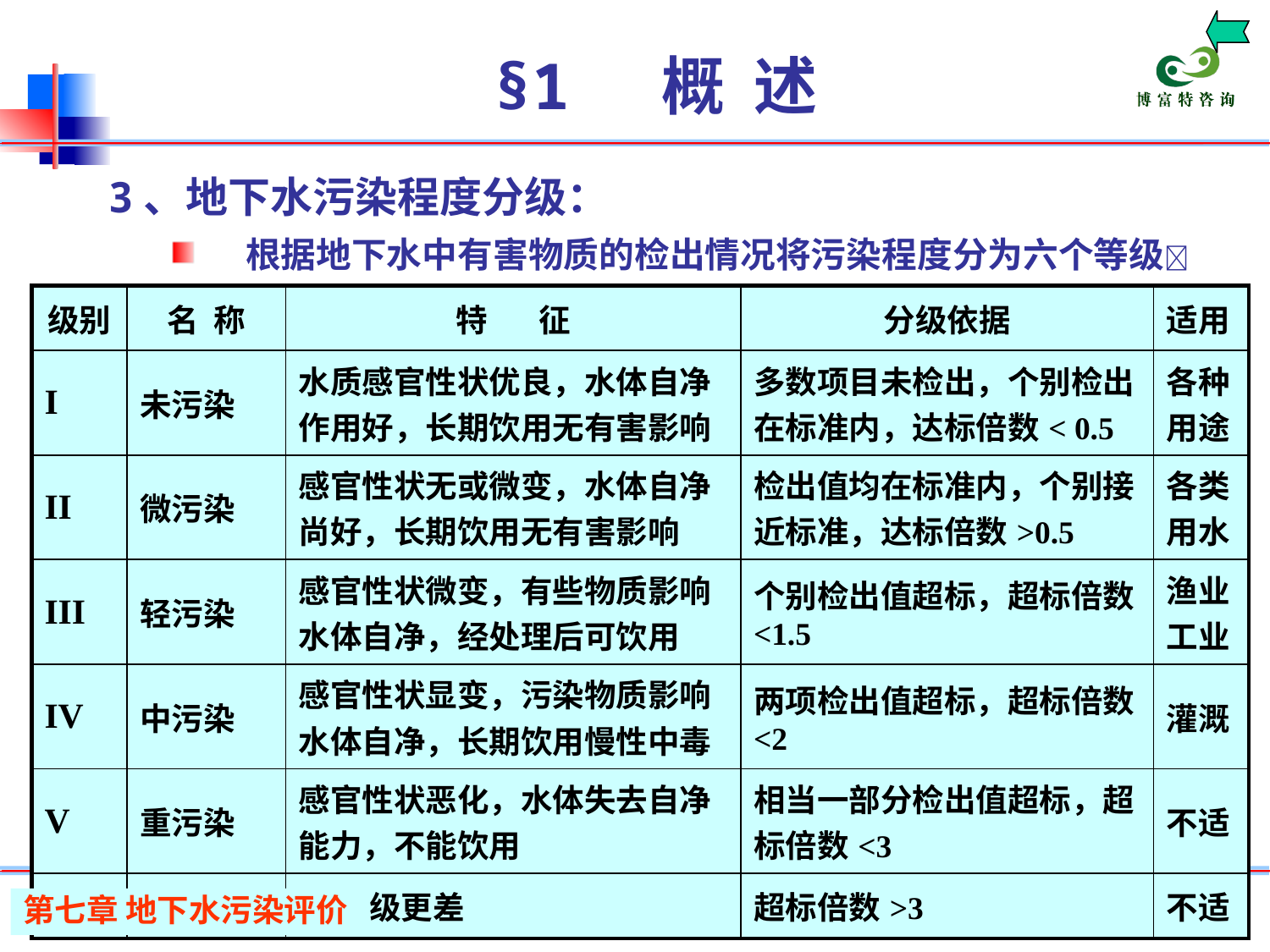

# §1  概  述
3、地下水污染程度分级：
根据地下水中有害物质的检出情况将污染程度分为六个等级⊗
| 级别 | 名 称 | 特 征 | 分级依据 | 适用 |
| --- | --- | --- | --- | --- |
| I | 未污染 | 水质感官性状优良，水体自净作用好，长期饮用无有害影响 | 多数项目未检出，个别检出在标准内，达标倍数< 0.5 | 各种用途 |
| II | 微污染 | 感官性状无或微变，水体自净尚好，长期饮用无有害影响 | 检出值均在标准内，个别接近标准，达标倍数>0.5 | 各类用水 |
| III | 轻污染 | 感官性状微变，有些物质影响水体自净，经处理后可饮用 | 个别检出值超标，超标倍数<1.5 | 渔业工业 |
| IV | 中污染 | 感官性状显变，污染物质影响水体自净，长期饮用慢性中毒 | 两项检出值超标，超标倍数<2 | 灌溉 |
| V | 重污染 | 感官性状恶化，水体失去自净能力，不能饮用 | 相当一部分检出值超标，超标倍数<3 | 不适 |
| VI | 严重污染 | 较V级更差 | 超标倍数>3 | 不适 |
第七章 地下水污染评价